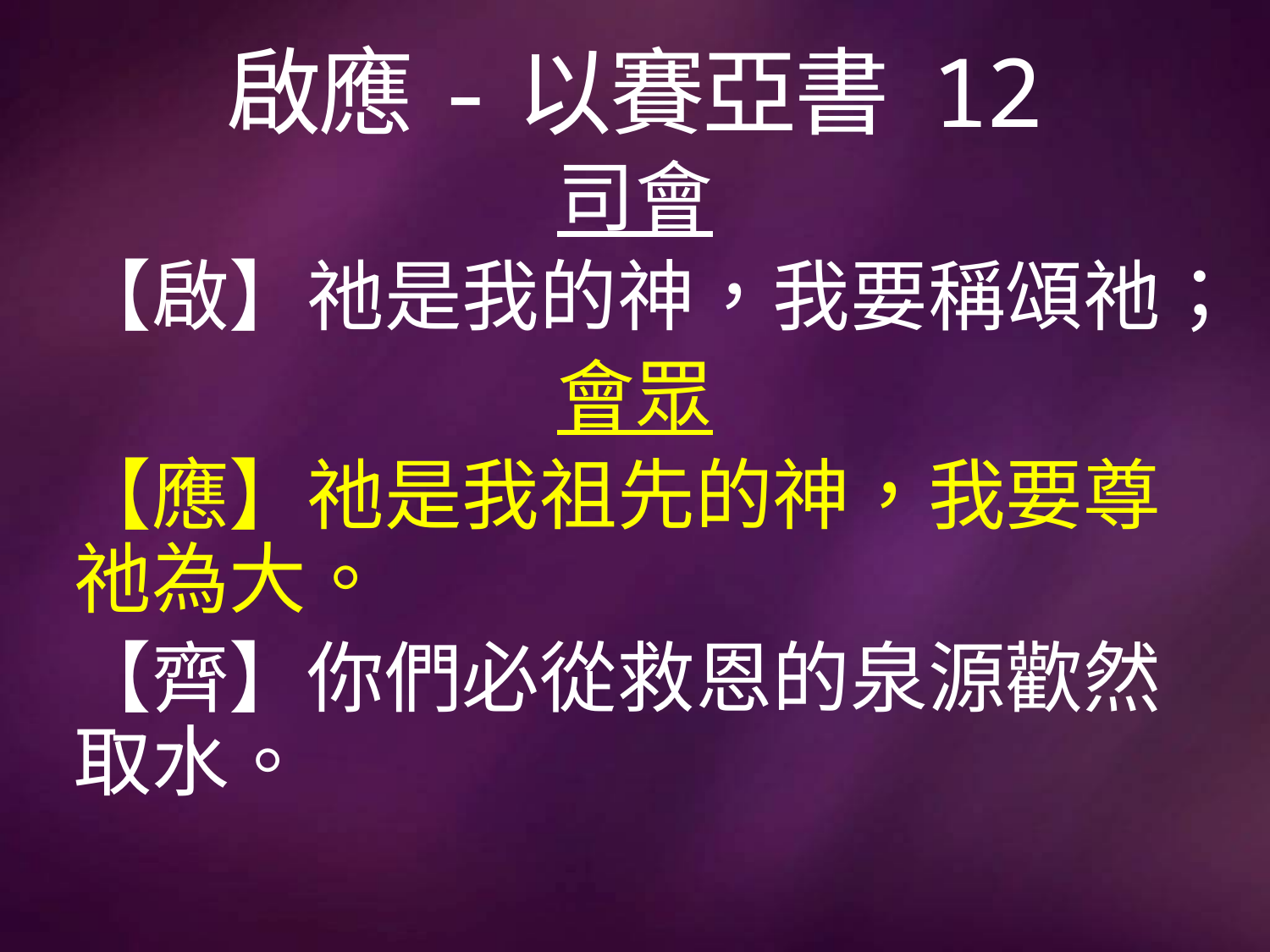

# 啟應-以賽亞書 12
司會
【啟】祂是我的神，我要稱頌祂；
會眾
【應】祂是我祖先的神，我要尊祂為大。
【齊】你們必從救恩的泉源歡然取水。